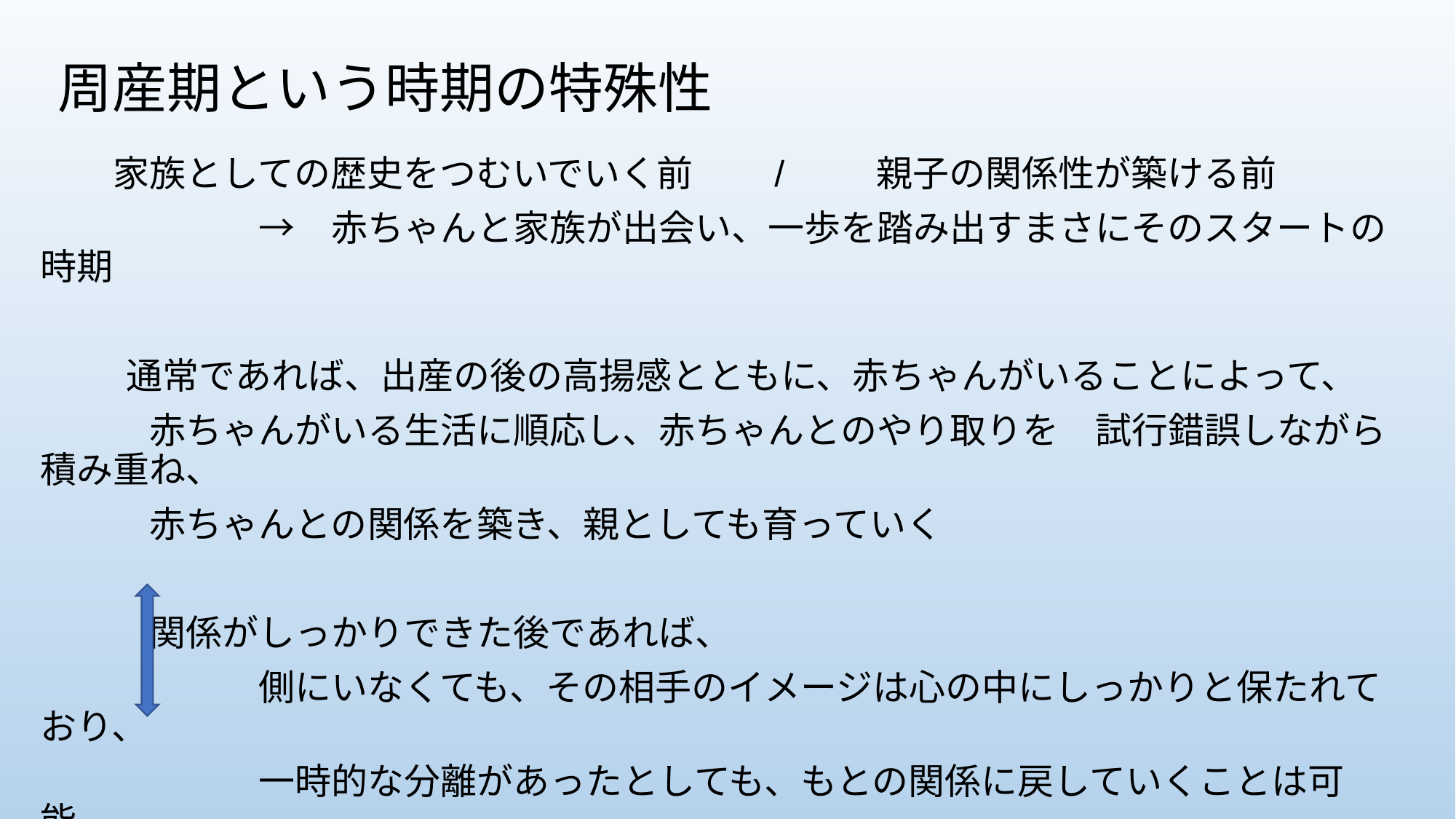

# 周産期という時期の特殊性
　　家族としての歴史をつむいでいく前　　/ 　　親子の関係性が築ける前
　　　　　　→　赤ちゃんと家族が出会い、一歩を踏み出すまさにそのスタートの時期

     　通常であれば、出産の後の高揚感とともに、赤ちゃんがいることによって、
　　　赤ちゃんがいる生活に順応し、赤ちゃんとのやり取りを　試行錯誤しながら積み重ね、
　　　赤ちゃんとの関係を築き、親としても育っていく

　　　関係がしっかりできた後であれば、
　　　　　　側にいなくても、その相手のイメージは心の中にしっかりと保たれており、
　　　　　　一時的な分離があったとしても、もとの関係に戻していくことは可能.

        出産直後　我が子という実感も薄く、関係を築く前の段階